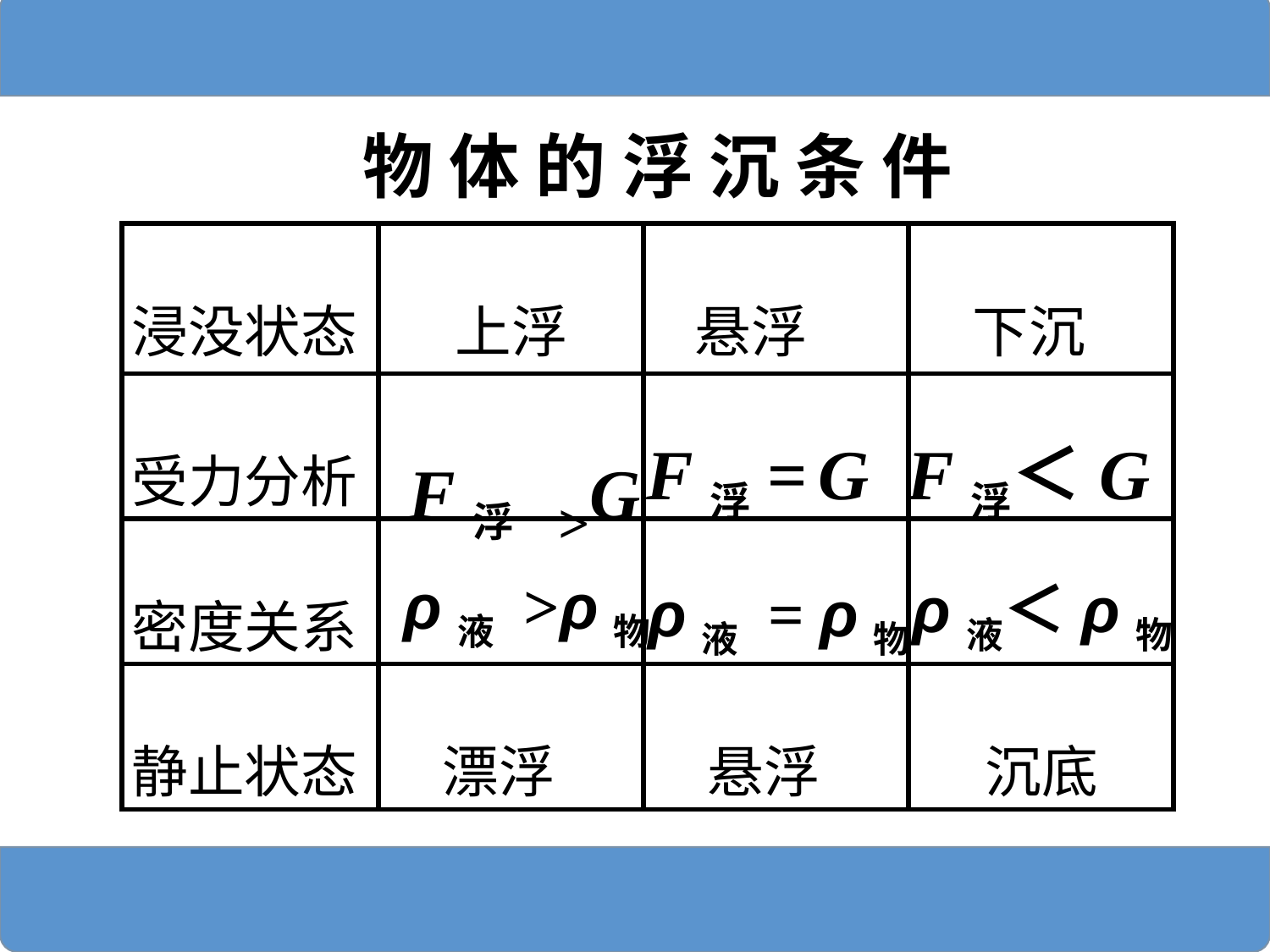

物 体 的 浮 沉 条 件
| 浸没状态 | 上浮 | 悬浮 | 下沉 |
| --- | --- | --- | --- |
| 受力分析 |  |  |  |
| 密度关系 |  |  |  |
| 静止状态 | 漂浮 | 悬浮 | 沉底 |
F浮  >G
F浮= G
F浮＜G
ρ液 >ρ物
ρ液＜ρ物
ρ液 = ρ物